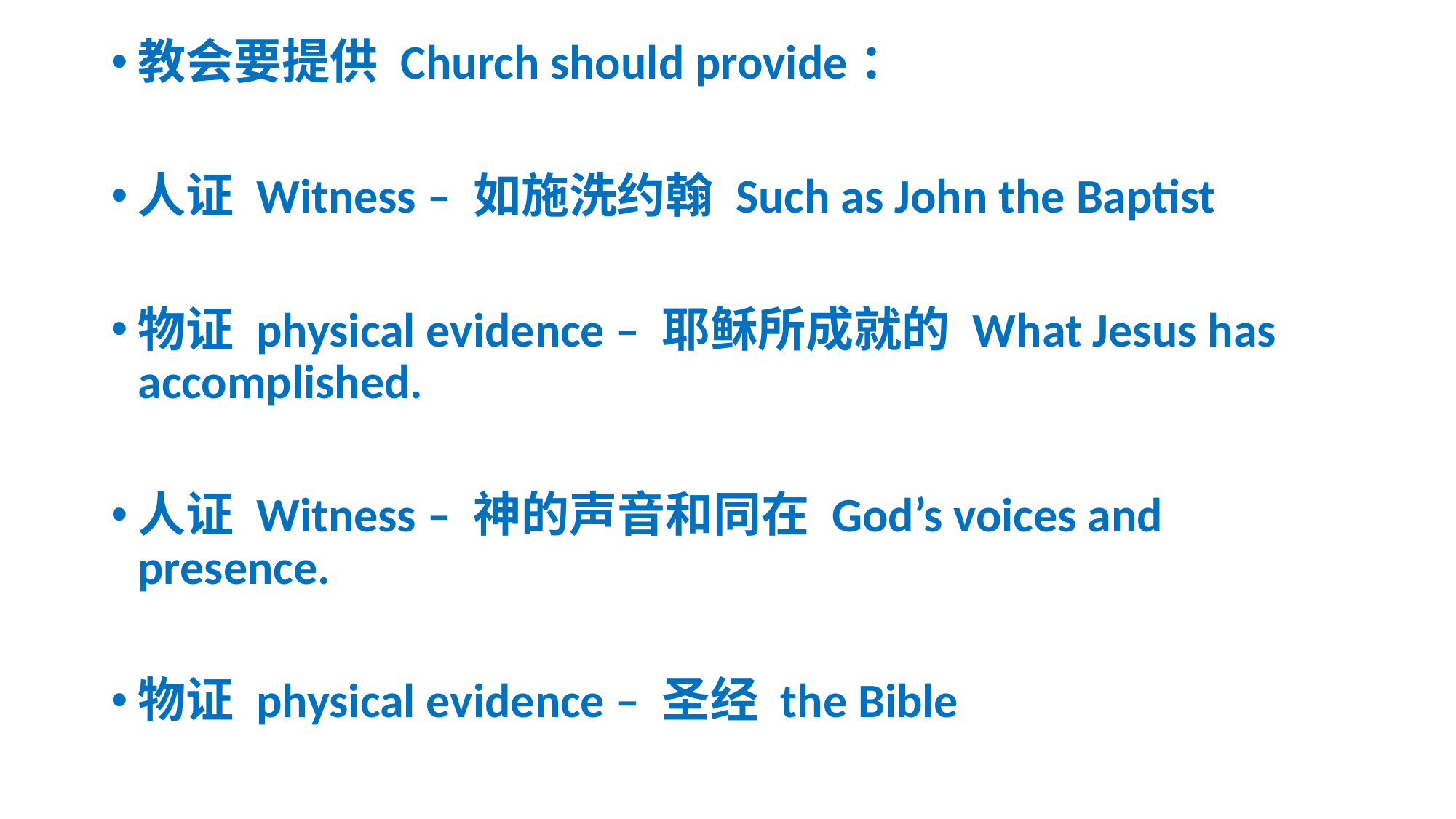

教会要提供 Church should provide：

人证 Witness – 如施洗约翰 Such as John the Baptist

物证 physical evidence – 耶稣所成就的 What Jesus has accomplished.

人证 Witness – 神的声音和同在 God’s voices and presence.

物证 physical evidence – 圣经 the Bible